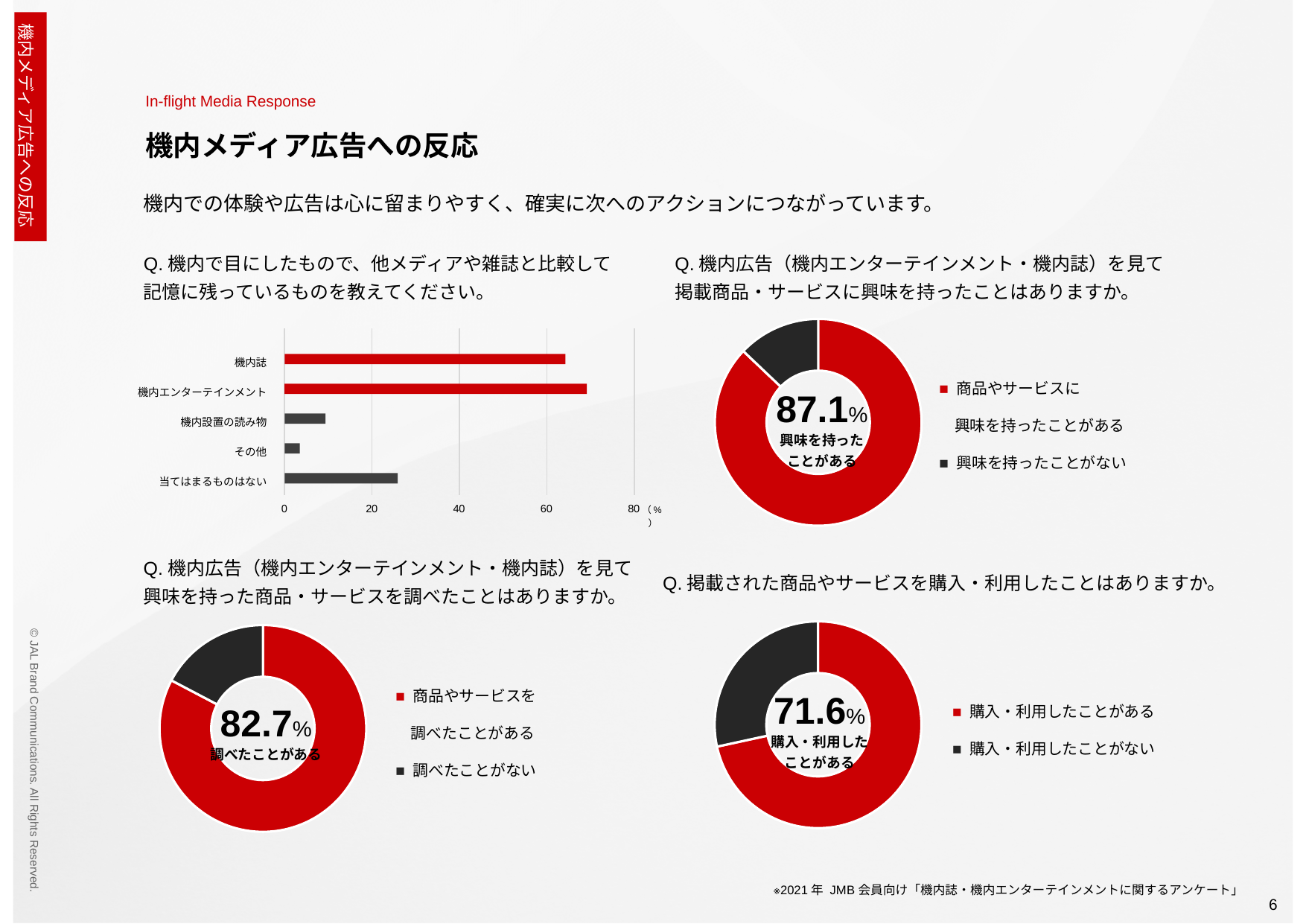

In-flight Media Response
機内メディア広告への反応
機内メディア広告への反応
機内での体験や広告は心に留まりやすく、確実に次へのアクションにつながっています。
Q.機内で目にしたもので、他メディアや雑誌と比較して
記憶に残っているものを教えてください。
Q.機内広告（機内エンターテインメント・機内誌）を見て
掲載商品・サービスに興味を持ったことはありますか。

### Chart

| Category | 売上高 |
|---|---|
| 第 1 四半期 | 87.1 |
| 第 2 四半期 | 12.9 |
| 第 3 四半期 | None |
| 第 4 四半期 | None |
■ 商品やサービスに
　興味を持ったことがある
■ 興味を持ったことがない
87.1%
興味を持った
ことがある
機内誌

機内エンターテインメント

機内設置の読み物

その他

当てはまるものはない

0
20
40
60
80
（%）
Q.機内広告（機内エンターテインメント・機内誌）を見て
興味を持った商品・サービスを調べたことはありますか。
Q.掲載された商品やサービスを購入・利用したことはありますか。

### Chart

| Category | 売上高 |
|---|---|
| 第 1 四半期 | 71.6 |
| 第 2 四半期 | 28.4 |
| 第 3 四半期 | None |
| 第 4 四半期 | None |
71.6%
■ 購入・利用したことがある
■ 購入・利用したことがない
購入・利用した
ことがある

### Chart

| Category | 売上高 |
|---|---|
| 第 1 四半期 | 82.7 |
| 第 2 四半期 | 17.3 |
| 第 3 四半期 | None |
| 第 4 四半期 | None |
■ 商品やサービスを
　調べたことがある
■ 調べたことがない
82.7%
調べたことがある
※2021年 JMB会員向け「機内誌・機内エンターテインメントに関するアンケート」
6